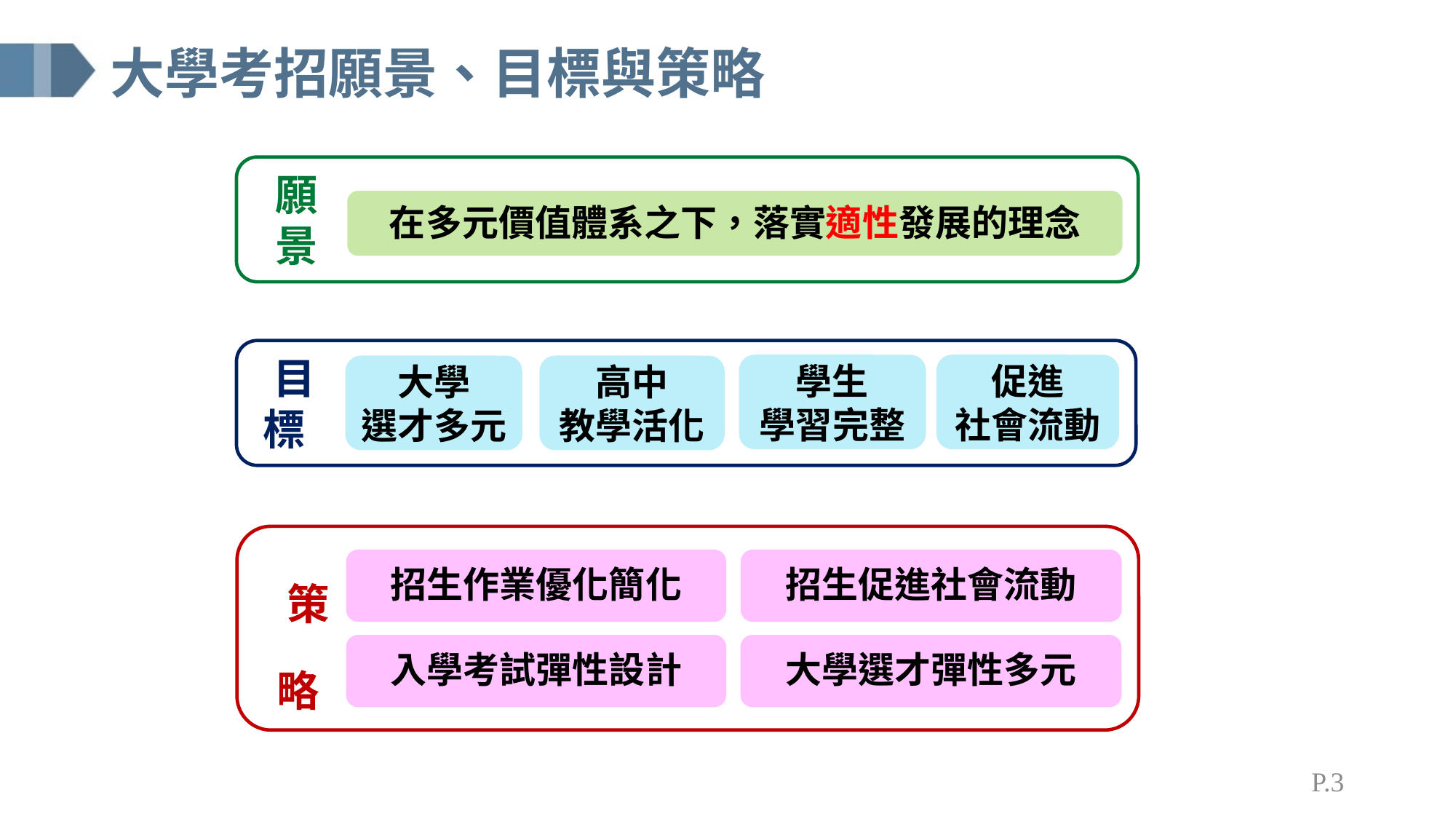

# 大學考招願景、目標與策略
願
景
在多元價值體系之下，落實適性發展的理念
 目
 標
促進
社會流動
學生
學習完整
高中
教學活化
大學
選才多元
  策
  略
招生作業優化簡化
招生促進社會流動
入學考試彈性設計
大學選才彈性多元
P.3